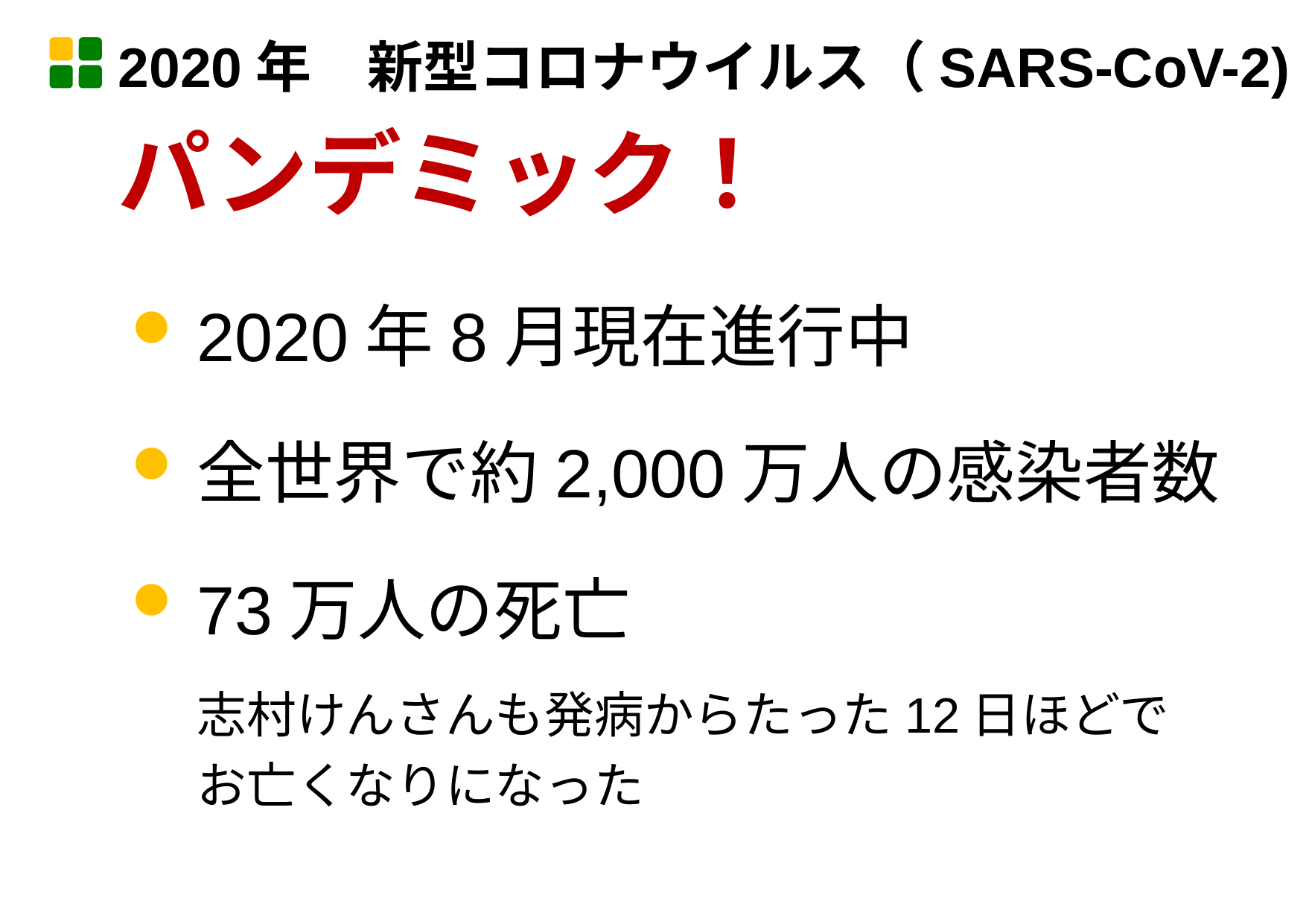

2020年　新型コロナウイルス（SARS-CoV-2)
パンデミック！

2020年8月現在進行中
全世界で約2,000万人の感染者数
73万人の死亡
志村けんさんも発病からたった12日ほどで
お亡くなりになった